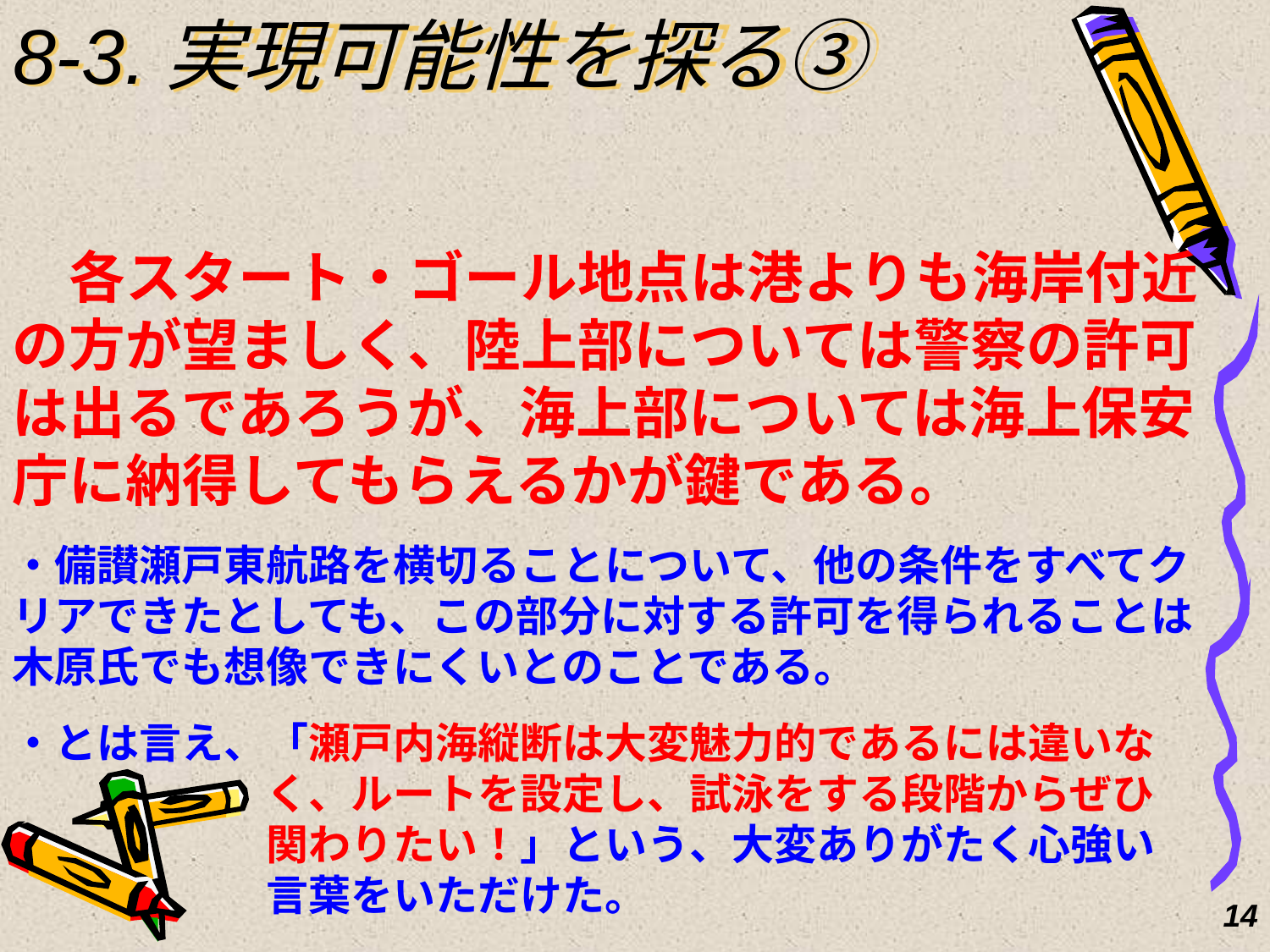

8-3.実現可能性を探る③
　各スタート・ゴール地点は港よりも海岸付近の方が望ましく、陸上部については警察の許可は出るであろうが、海上部については海上保安庁に納得してもらえるかが鍵である。

・備讃瀬戸東航路を横切ることについて、他の条件をすべてクリアできたとしても、この部分に対する許可を得られることは木原氏でも想像できにくいとのことである。

・とは言え、「瀬戸内海縦断は大変魅力的であるには違いな
　　　　　　く、ルートを設定し、試泳をする段階からぜひ
　　　　　　関わりたい！」という、大変ありがたく心強い
　　　　　　言葉をいただけた。
14